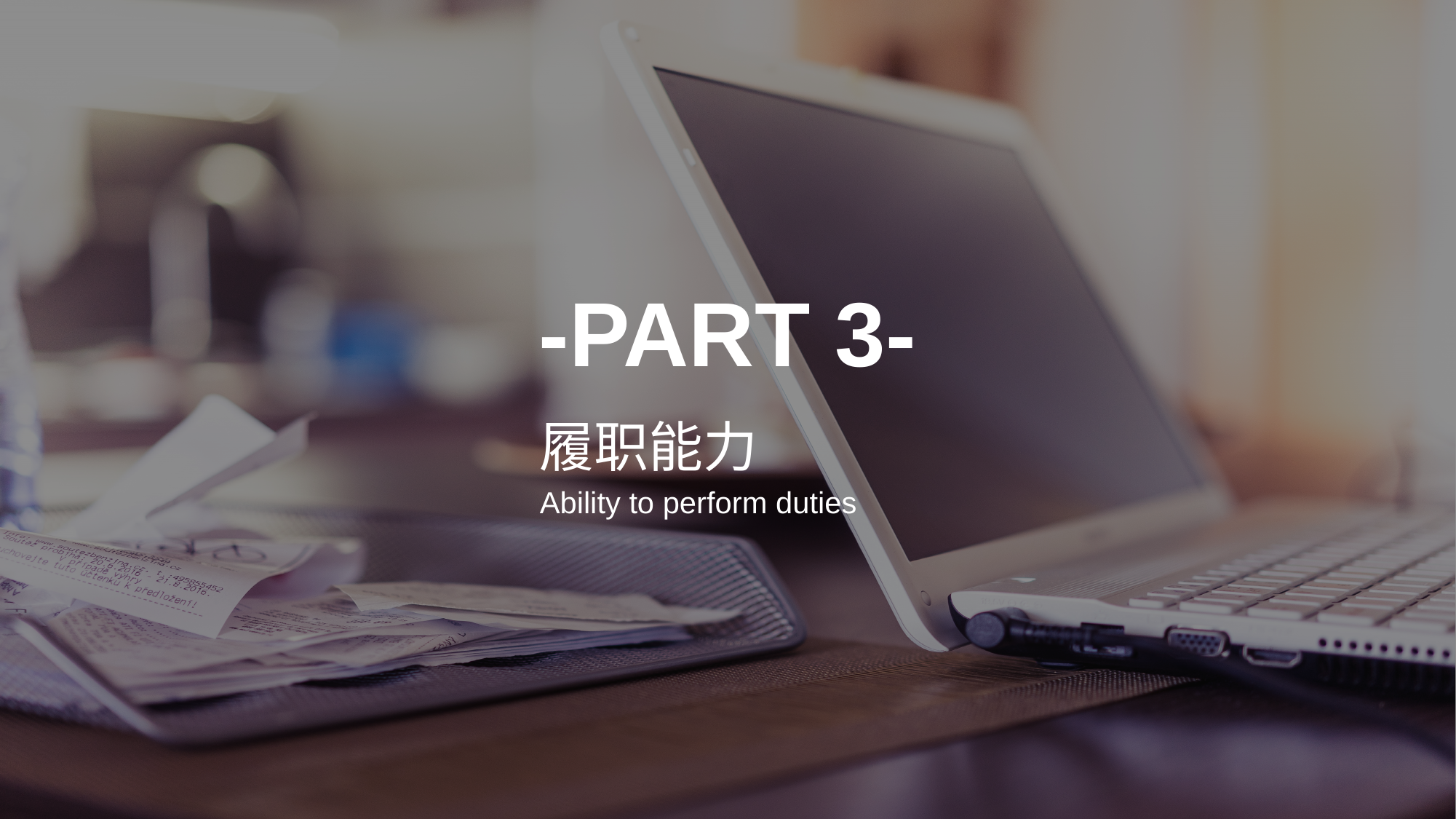

-PART 3-
履职能力
Ability to perform duties